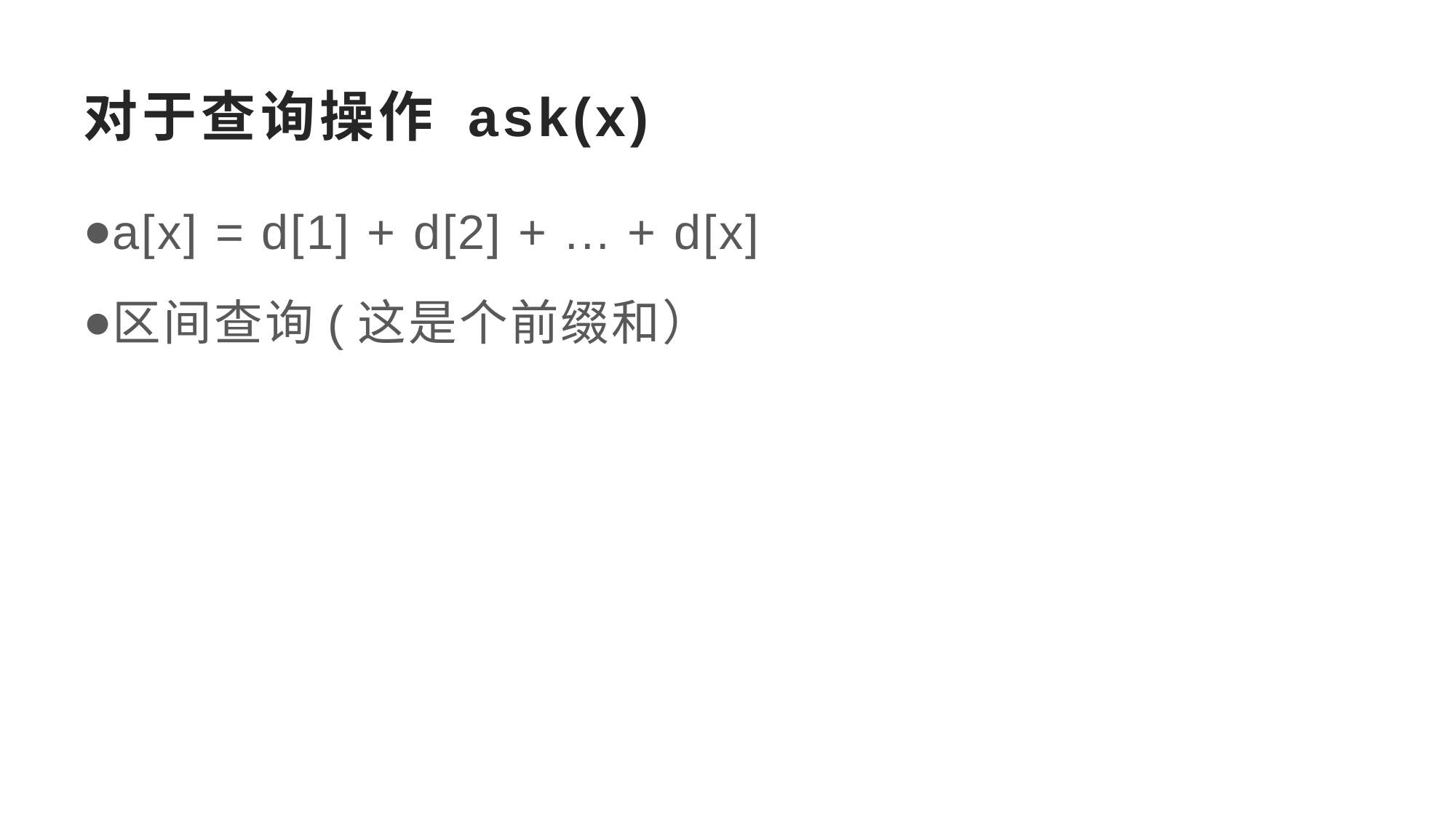

# 对于查询操作 ask(x)
a[x] = d[1] + d[2] + ... + d[x]
区间查询(这是个前缀和）